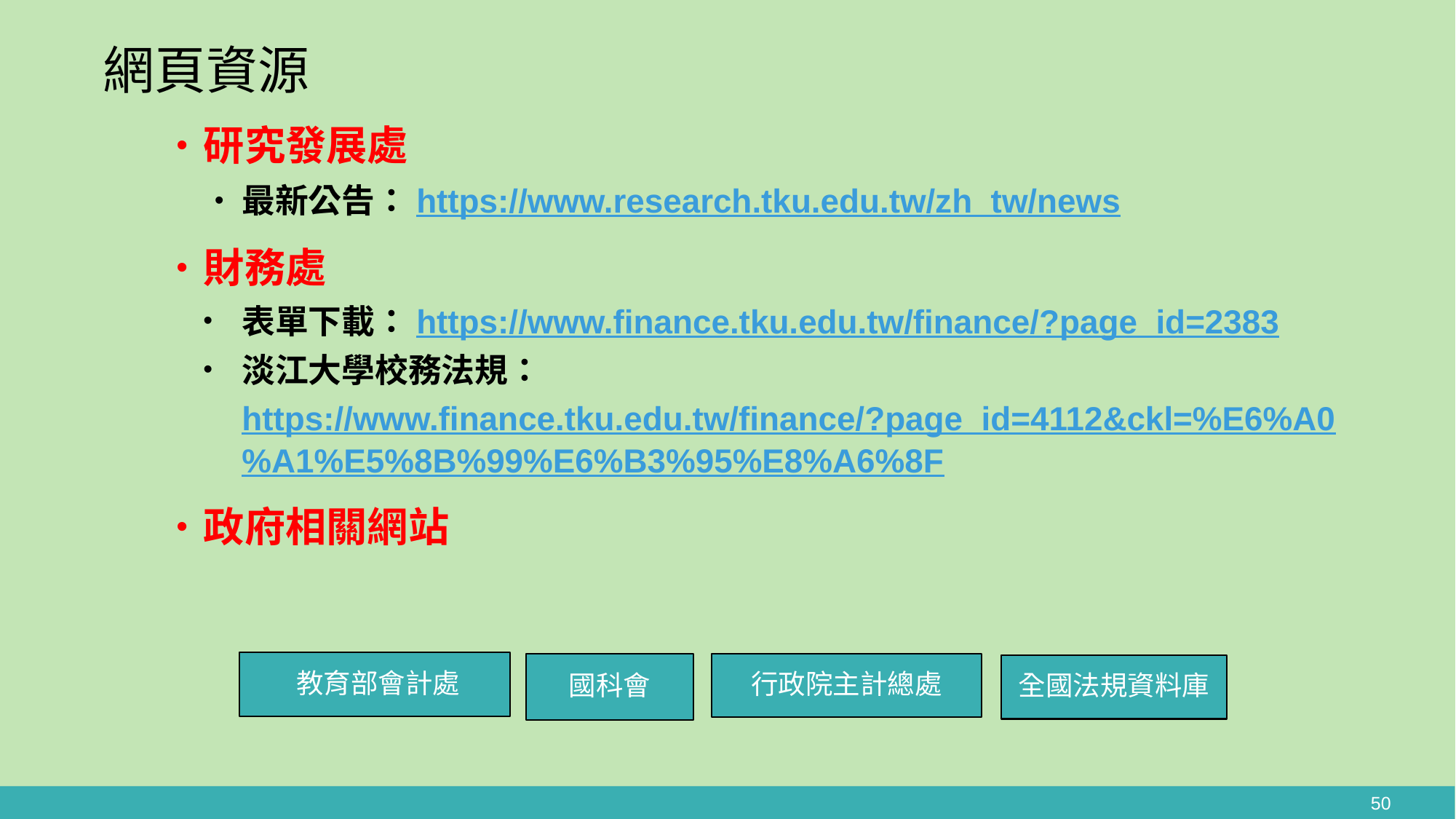

# 網頁資源
研究發展處
最新公告：https://www.research.tku.edu.tw/zh_tw/news
財務處
表單下載：https://www.finance.tku.edu.tw/finance/?page_id=2383
淡江大學校務法規：https://www.finance.tku.edu.tw/finance/?page_id=4112&ckl=%E6%A0%A1%E5%8B%99%E6%B3%95%E8%A6%8F
政府相關網站

 教育部會計處
國科會
行政院主計總處
全國法規資料庫
50